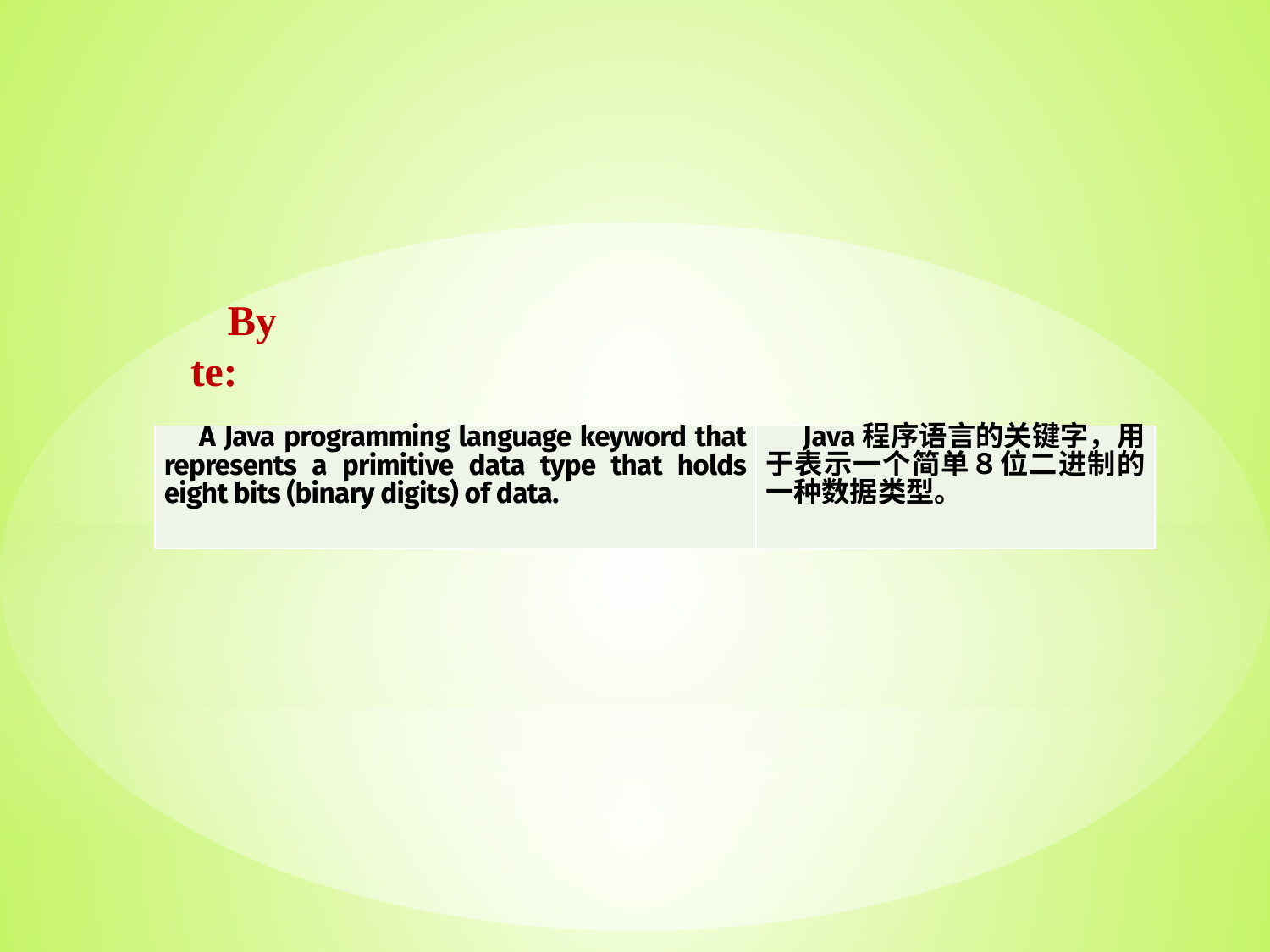

Byte:
| A Java programming language keyword that represents a primitive data type that holds eight bits (binary digits) of data. | Java程序语言的关键字，用于表示一个简单８位二进制的一种数据类型。 |
| --- | --- |